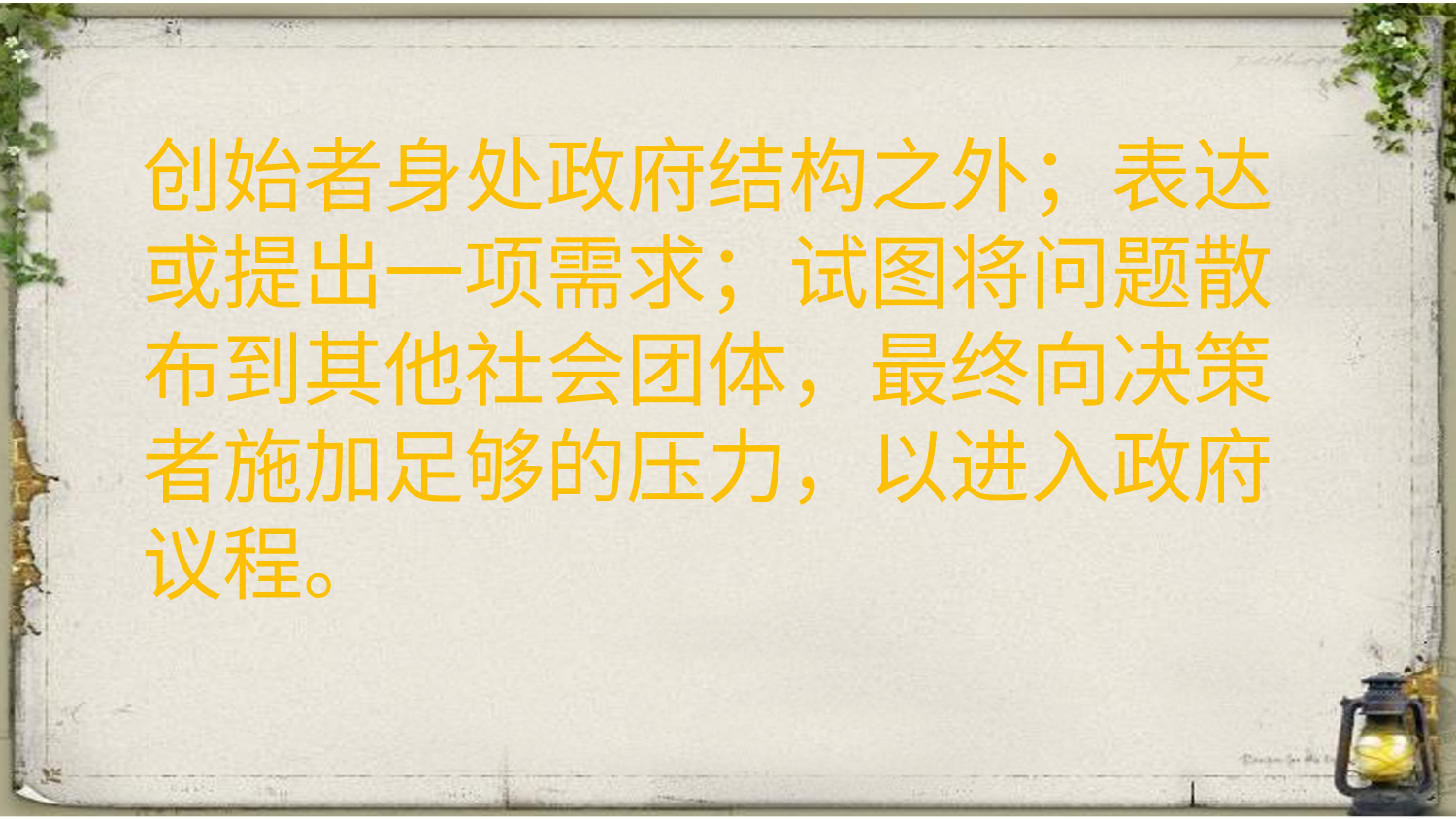

创始者身处政府结构之外；表达或提出一项需求；试图将问题散布到其他社会团体，最终向决策者施加足够的压力，以进入政府议程。